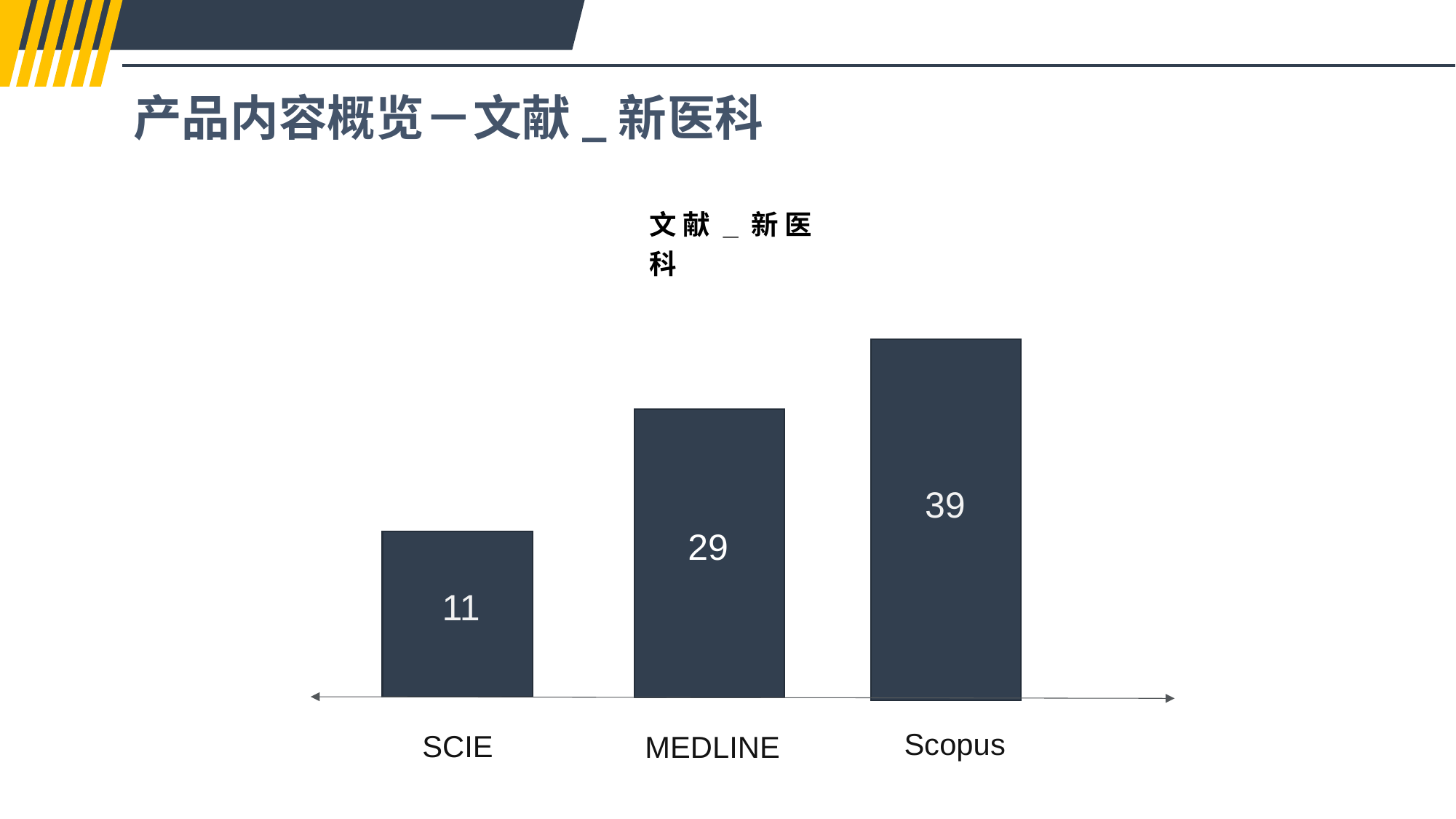

产品内容概览－文献_新医科
文献_新医科

39
29

11
Scopus
SCIE
MEDLINE